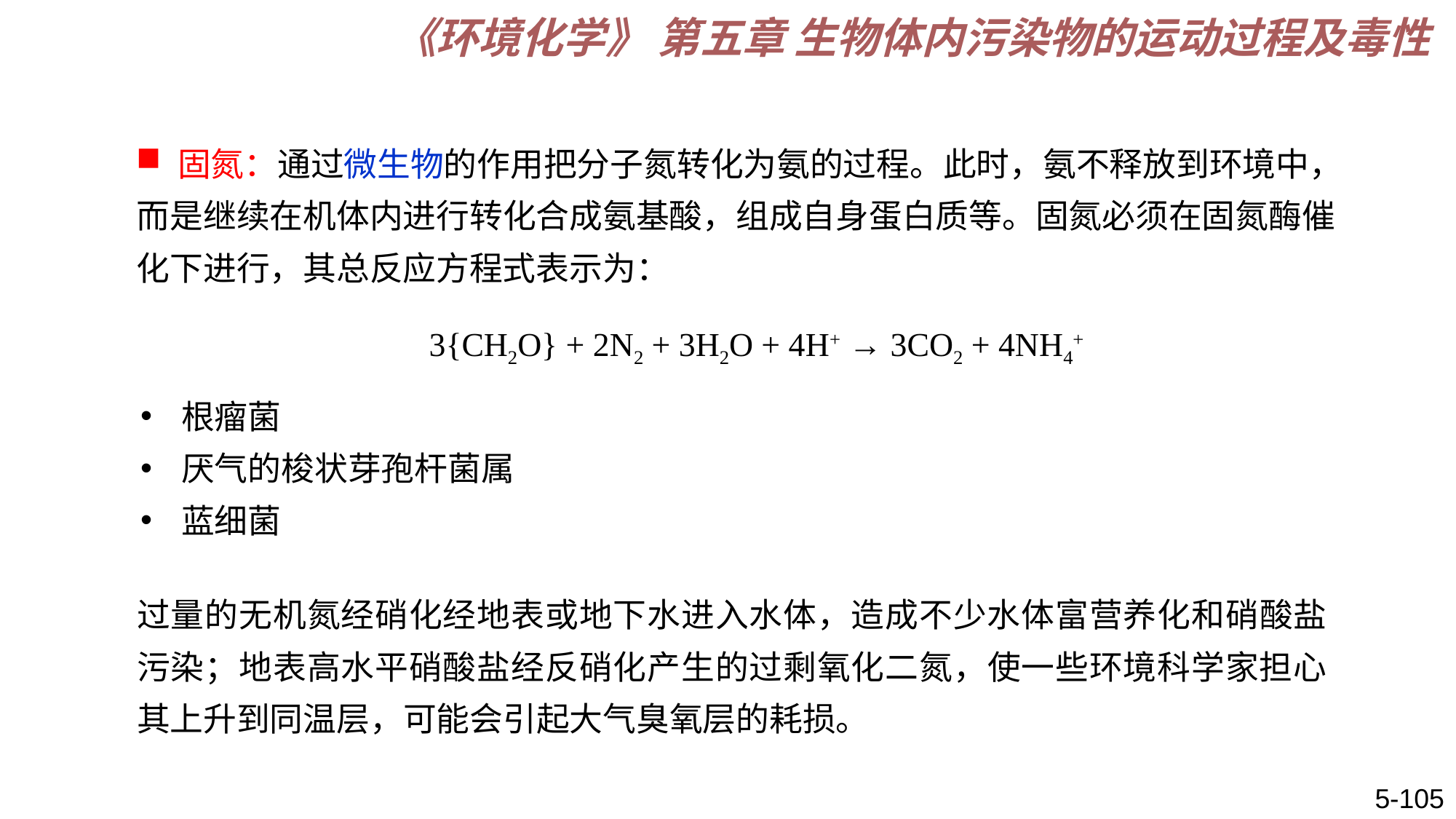

《环境化学》 第五章 生物体内污染物的运动过程及毒性
 固氮：通过微生物的作用把分子氮转化为氨的过程。此时，氨不释放到环境中，而是继续在机体内进行转化合成氨基酸，组成自身蛋白质等。固氮必须在固氮酶催化下进行，其总反应方程式表示为：
3{CH2O} + 2N2 + 3H2O + 4H+ → 3CO2 + 4NH4+

过量的无机氮经硝化经地表或地下水进入水体，造成不少水体富营养化和硝酸盐污染；地表高水平硝酸盐经反硝化产生的过剩氧化二氮，使一些环境科学家担心其上升到同温层，可能会引起大气臭氧层的耗损。
根瘤菌
厌气的梭状芽孢杆菌属
蓝细菌
5-105